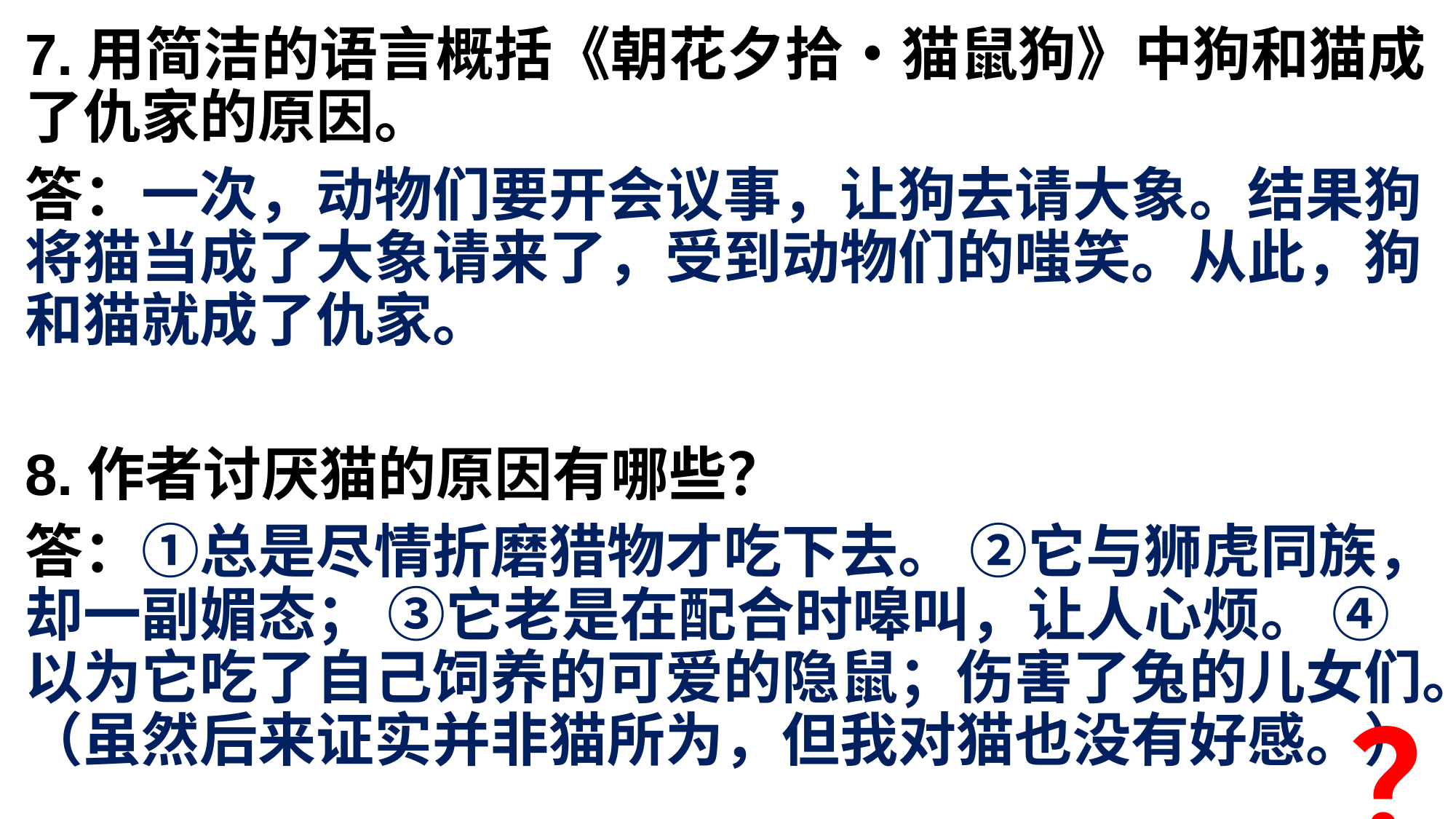

7.用简洁的语言概括《朝花夕拾•猫鼠狗》中狗和猫成了仇家的原因。
答：一次，动物们要开会议事，让狗去请大象。结果狗将猫当成了大象请来了，受到动物们的嗤笑。从此，狗和猫就成了仇家。

8.作者讨厌猫的原因有哪些？
答：①总是尽情折磨猎物才吃下去。 ②它与狮虎同族，却一副媚态； ③它老是在配合时嗥叫，让人心烦。 ④以为它吃了自己饲养的可爱的隐鼠；伤害了兔的儿女们。（虽然后来证实并非猫所为，但我对猫也没有好感。）
？